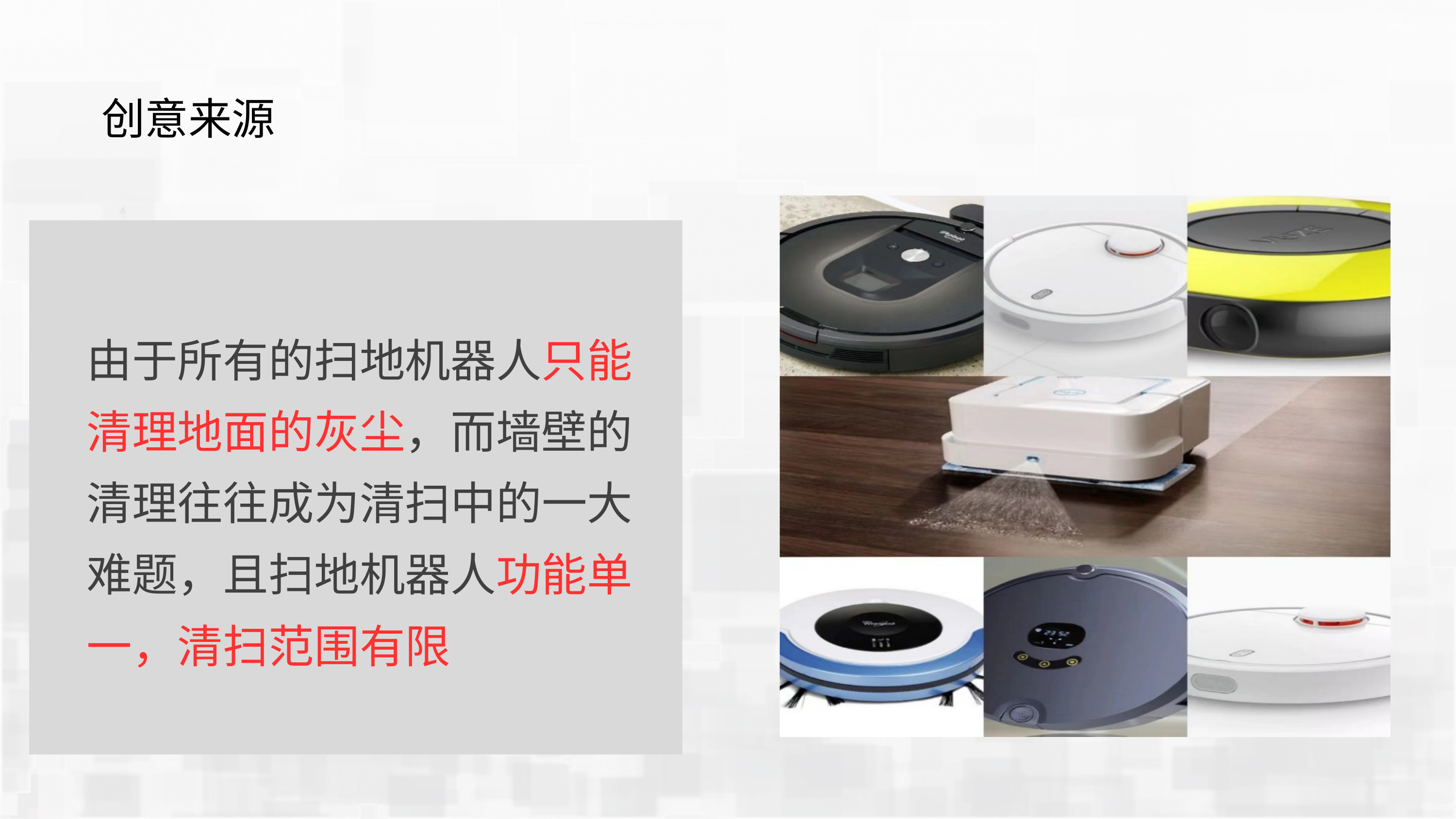

创意来源

由于所有的扫地机器人只能清理地面的灰尘，而墙壁的清理往往成为清扫中的一大难题，且扫地机器人功能单一，清扫范围有限